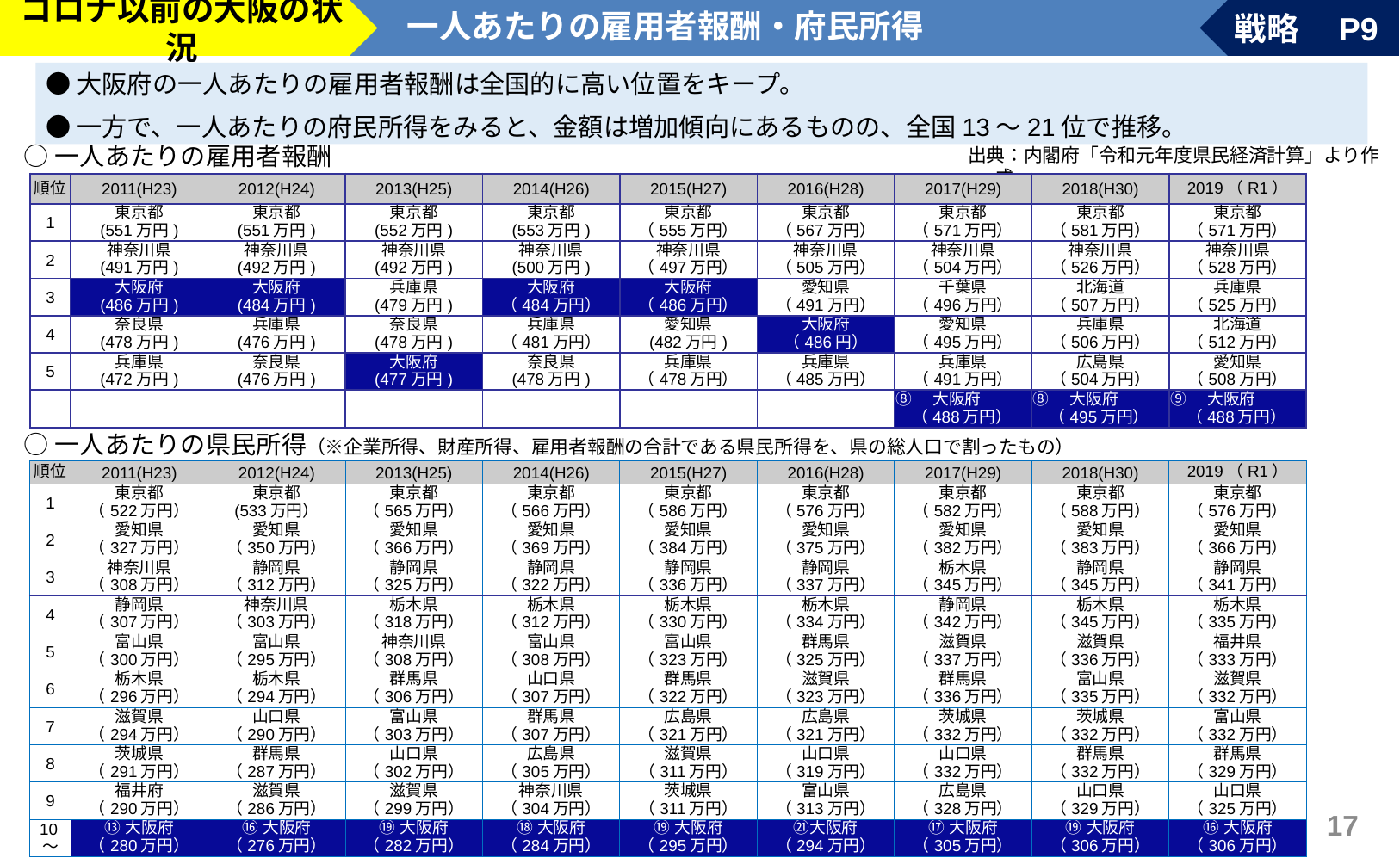

コロナ以前の大阪の状況
一人あたりの雇用者報酬・府民所得
戦略　P9
●大阪府の一人あたりの雇用者報酬は全国的に高い位置をキープ。
●一方で、一人あたりの府民所得をみると、金額は増加傾向にあるものの、全国13～21位で推移。
○一人あたりの雇用者報酬
出典：内閣府「令和元年度県民経済計算」より作成
| 順位 | 2011(H23) | 2012(H24) | 2013(H25) | 2014(H26) | 2015(H27) | 2016(H28) | 2017(H29) | 2018(H30) | 2019（R1） |
| --- | --- | --- | --- | --- | --- | --- | --- | --- | --- |
| 1 | 東京都 (551万円) | 東京都 (551万円) | 東京都 (552万円) | 東京都 (553万円) | 東京都 （555万円） | 東京都 （567万円） | 東京都 （571万円） | 東京都 （581万円） | 東京都 （571万円） |
| 2 | 神奈川県 (491万円) | 神奈川県 (492万円) | 神奈川県 (492万円) | 神奈川県 (500万円) | 神奈川県 （497万円） | 神奈川県 （505万円） | 神奈川県 （504万円） | 神奈川県 （526万円） | 神奈川県 （528万円） |
| 3 | 大阪府 (486万円) | 大阪府 (484万円) | 兵庫県 (479万円) | 大阪府 （484万円） | 大阪府 （486万円） | 愛知県 （491万円） | 千葉県 （496万円） | 北海道 （507万円） | 兵庫県 （525万円） |
| 4 | 奈良県 (478万円) | 兵庫県 (476万円) | 奈良県 (478万円) | 兵庫県 （481万円） | 愛知県 (482万円) | 大阪府 （486円） | 愛知県 （495万円） | 兵庫県 （506万円） | 北海道 （512万円） |
| 5 | 兵庫県 (472万円) | 奈良県 (476万円) | 大阪府 (477万円) | 奈良県 (478万円) | 兵庫県 （478万円） | 兵庫県 （485万円） | 兵庫県 （491万円） | 広島県 （504万円） | 愛知県 （508万円） |
|  |  |  |  |  |  |  | ⑧　大阪府 　（488万円） | ⑧　大阪府 　（495万円） | ⑨　大阪府 　（488万円） |
○一人あたりの県民所得（※企業所得、財産所得、雇用者報酬の合計である県民所得を、県の総人口で割ったもの）
| 順位 | 2011(H23) | 2012(H24) | 2013(H25) | 2014(H26) | 2015(H27) | 2016(H28) | 2017(H29) | 2018(H30) | 2019（R1） |
| --- | --- | --- | --- | --- | --- | --- | --- | --- | --- |
| 1 | 東京都 （522万円） | 東京都 (533万円） | 東京都 （565万円） | 東京都 （566万円） | 東京都 （586万円） | 東京都 （576万円） | 東京都 （582万円） | 東京都 （588万円） | 東京都 （576万円） |
| 2 | 愛知県 （327万円） | 愛知県 （350万円） | 愛知県 （366万円） | 愛知県 （369万円） | 愛知県 （384万円） | 愛知県 （375万円） | 愛知県 （382万円） | 愛知県 （383万円） | 愛知県 （366万円） |
| 3 | 神奈川県 （308万円） | 静岡県 （312万円） | 静岡県 （325万円） | 静岡県 （322万円） | 静岡県 （336万円） | 静岡県 （337万円） | 栃木県 （345万円） | 静岡県 （345万円） | 静岡県 （341万円） |
| 4 | 静岡県 （307万円） | 神奈川県 （303万円） | 栃木県 （318万円） | 栃木県 （312万円） | 栃木県 （330万円） | 栃木県 （334万円） | 静岡県 （342万円） | 栃木県 （345万円） | 栃木県 （335万円） |
| 5 | 富山県 （300万円） | 富山県 （295万円） | 神奈川県 （308万円） | 富山県 （308万円） | 富山県 （323万円） | 群馬県 （325万円） | 滋賀県 （337万円） | 滋賀県 （336万円） | 福井県 （333万円） |
| 6 | 栃木県 （296万円） | 栃木県 （294万円） | 群馬県 （306万円） | 山口県 （307万円） | 群馬県 （322万円） | 滋賀県 （323万円） | 群馬県 （336万円） | 富山県 （335万円） | 滋賀県 （332万円） |
| 7 | 滋賀県 （294万円） | 山口県 （290万円） | 富山県 （303万円） | 群馬県 （307万円） | 広島県 （321万円） | 広島県 （321万円） | 茨城県 （332万円） | 茨城県 （332万円） | 富山県 （332万円） |
| 8 | 茨城県 （291万円） | 群馬県 （287万円） | 山口県 （302万円） | 広島県 （305万円） | 滋賀県 （311万円） | 山口県 （319万円） | 山口県 （332万円） | 群馬県 （332万円） | 群馬県 （329万円） |
| 9 | 福井府 （290万円） | 滋賀県 （286万円） | 滋賀県 （299万円） | 神奈川県 （304万円） | 茨城県 （311万円） | 富山県 （313万円） | 広島県 （328万円） | 山口県 （329万円） | 山口県 （325万円） |
| 10～ | ⑬大阪府 （280万円） | ⑯大阪府 （276万円） | ⑲大阪府 （282万円） | ⑱大阪府 （284万円） | ⑲大阪府 （295万円） | ㉑大阪府 （294万円） | ⑰大阪府 （305万円） | ⑲大阪府 （306万円） | ⑯大阪府 （306万円） |
17